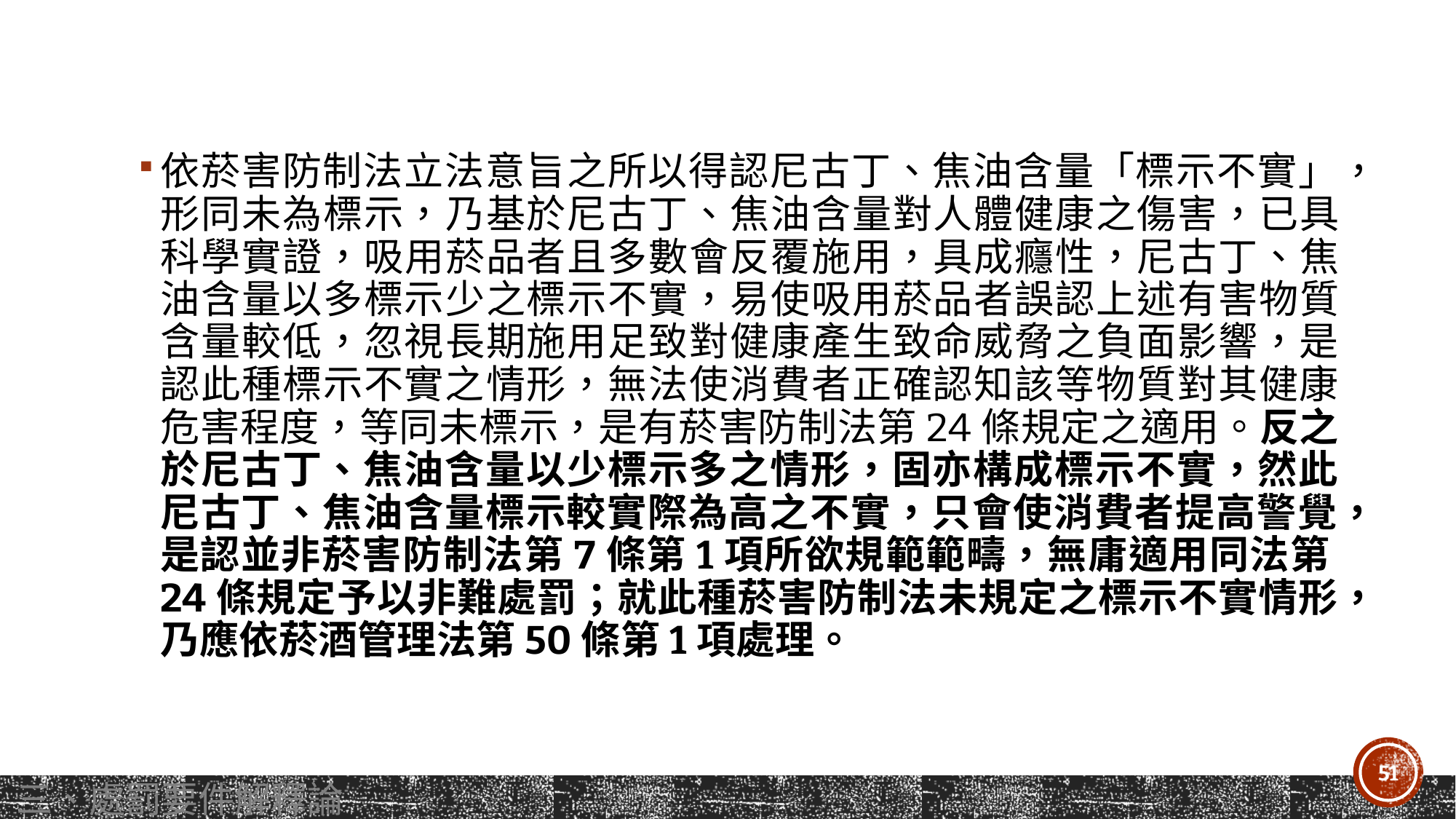

#
依菸害防制法立法意旨之所以得認尼古丁、焦油含量「標示不實」，形同未為標示，乃基於尼古丁、焦油含量對人體健康之傷害，已具科學實證，吸用菸品者且多數會反覆施用，具成癮性，尼古丁、焦油含量以多標示少之標示不實，易使吸用菸品者誤認上述有害物質含量較低，忽視長期施用足致對健康產生致命威脅之負面影響，是認此種標示不實之情形，無法使消費者正確認知該等物質對其健康危害程度，等同未標示，是有菸害防制法第24條規定之適用。反之於尼古丁、焦油含量以少標示多之情形，固亦構成標示不實，然此尼古丁、焦油含量標示較實際為高之不實，只會使消費者提高警覺，是認並非菸害防制法第7條第1項所欲規範範疇，無庸適用同法第24條規定予以非難處罰；就此種菸害防制法未規定之標示不實情形，乃應依菸酒管理法第50條第1項處理。
51